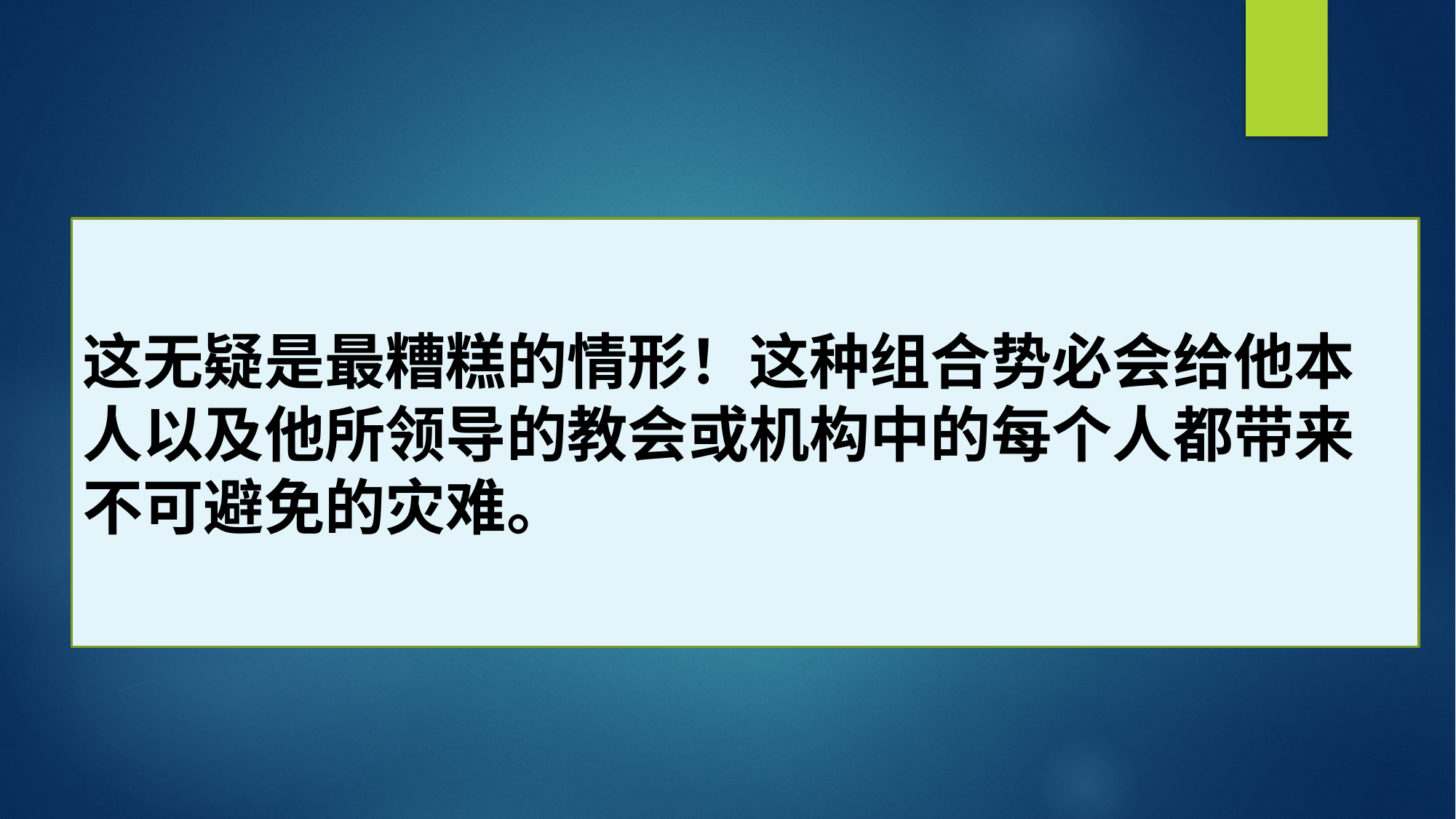

这无疑是最糟糕的情形！这种组合势必会给他本人以及他所领导的教会或机构中的每个人都带来不可避免的灾难。